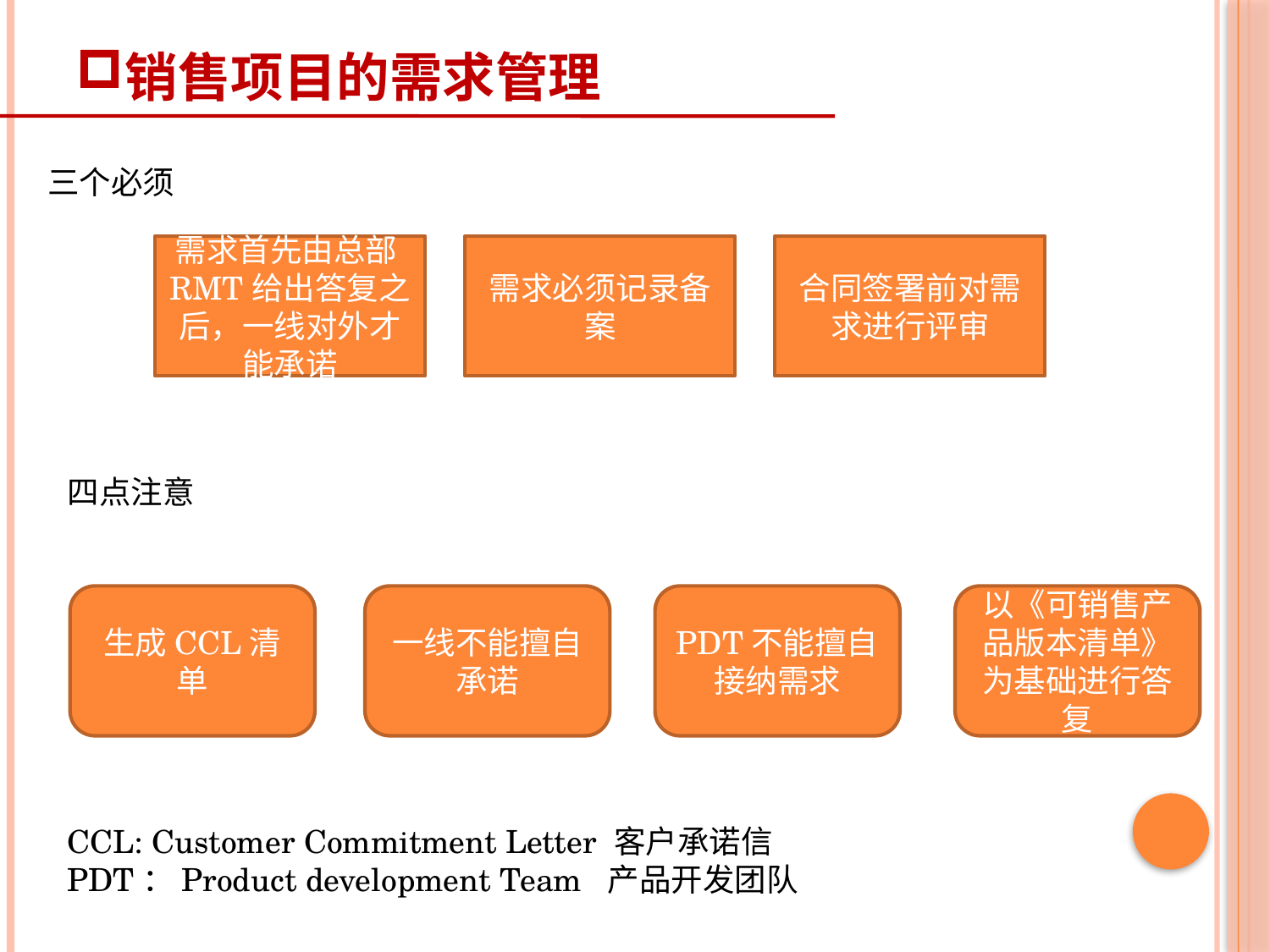

# 销售项目的需求管理
三个必须
需求首先由总部RMT给出答复之后，一线对外才能承诺
需求必须记录备案
合同签署前对需求进行评审
四点注意
生成CCL清单
一线不能擅自承诺
PDT不能擅自接纳需求
以《可销售产品版本清单》为基础进行答复
CCL: Customer Commitment Letter 客户承诺信
PDT：Product development Team  产品开发团队